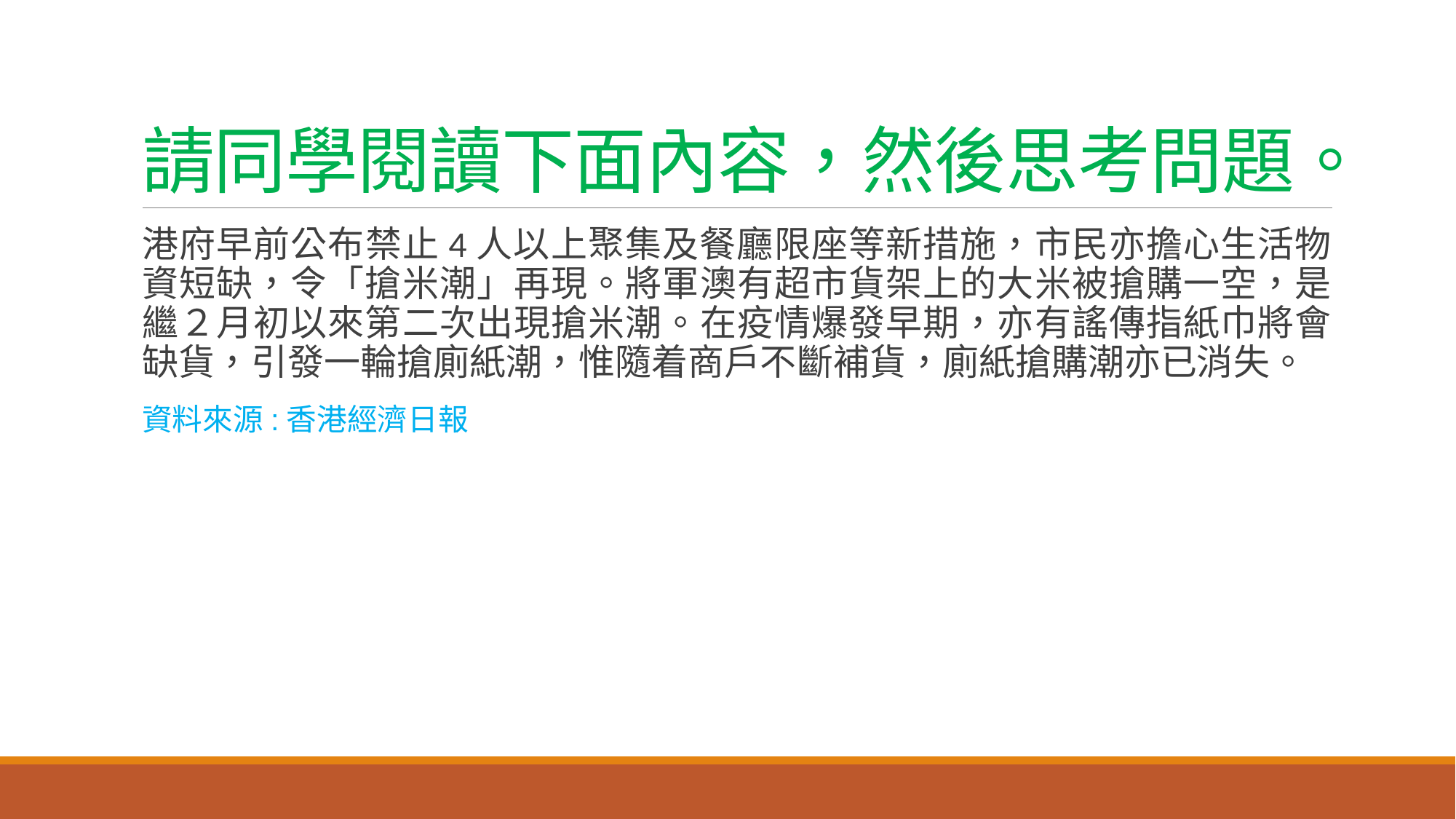

# 請同學閱讀下面內容，然後思考問題。
港府早前公布禁止4人以上聚集及餐廳限座等新措施，市民亦擔心生活物資短缺，令「搶米潮」再現。將軍澳有超市貨架上的大米被搶購一空，是繼２月初以來第二次出現搶米潮。在疫情爆發早期，亦有謠傳指紙巾將會缺貨，引發一輪搶廁紙潮，惟隨着商戶不斷補貨，廁紙搶購潮亦已消失。
資料來源:香港經濟日報